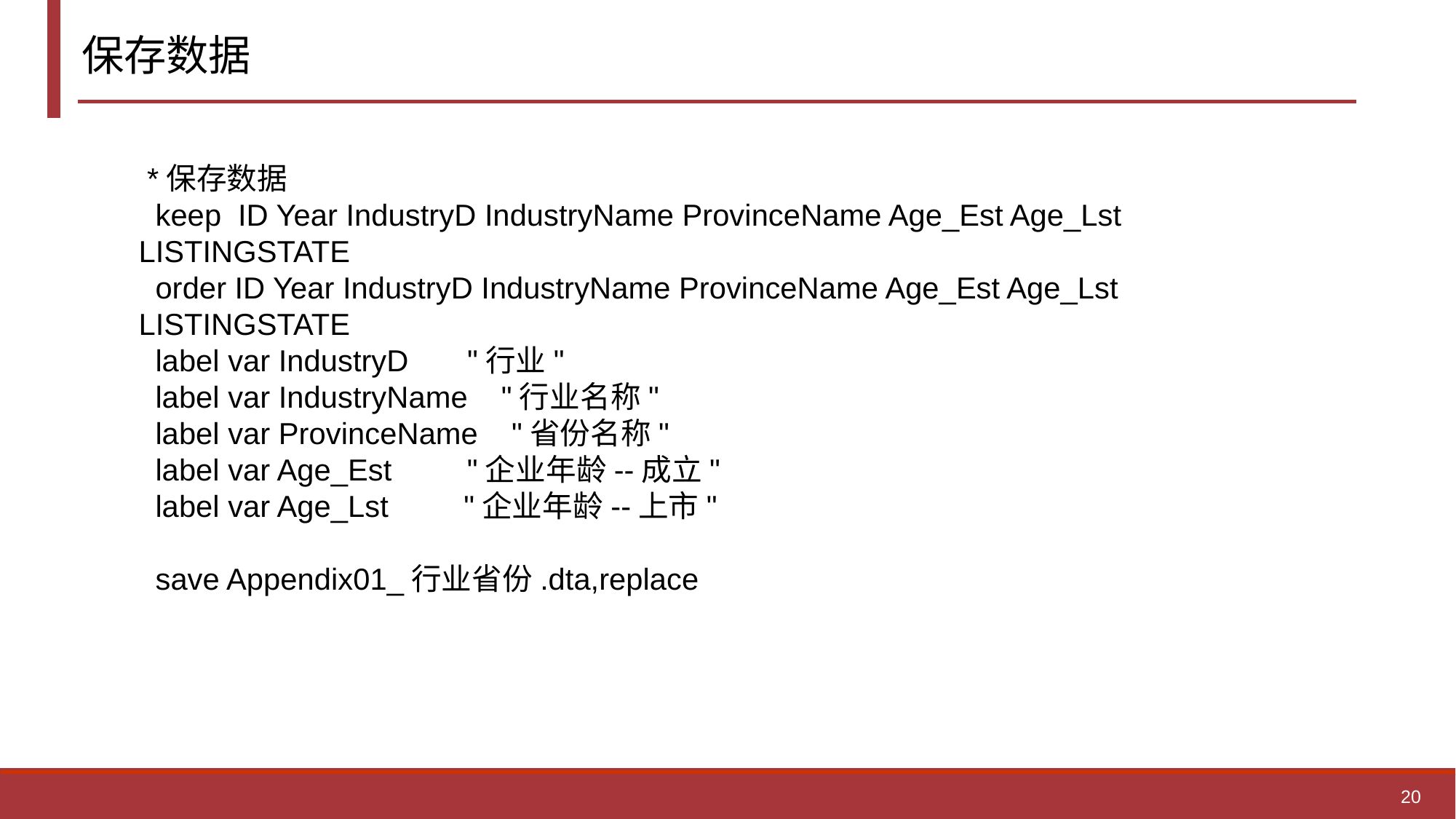

保存数据
 *保存数据
  keep  ID Year IndustryD IndustryName ProvinceName Age_Est Age_Lst LISTINGSTATE
  order ID Year IndustryD IndustryName ProvinceName Age_Est Age_Lst LISTINGSTATE
  label var IndustryD       "行业"
  label var IndustryName    "行业名称"
  label var ProvinceName    "省份名称"
  label var Age_Est         "企业年龄--成立"
  label var Age_Lst         "企业年龄--上市"

  save Appendix01_行业省份.dta,replace
20